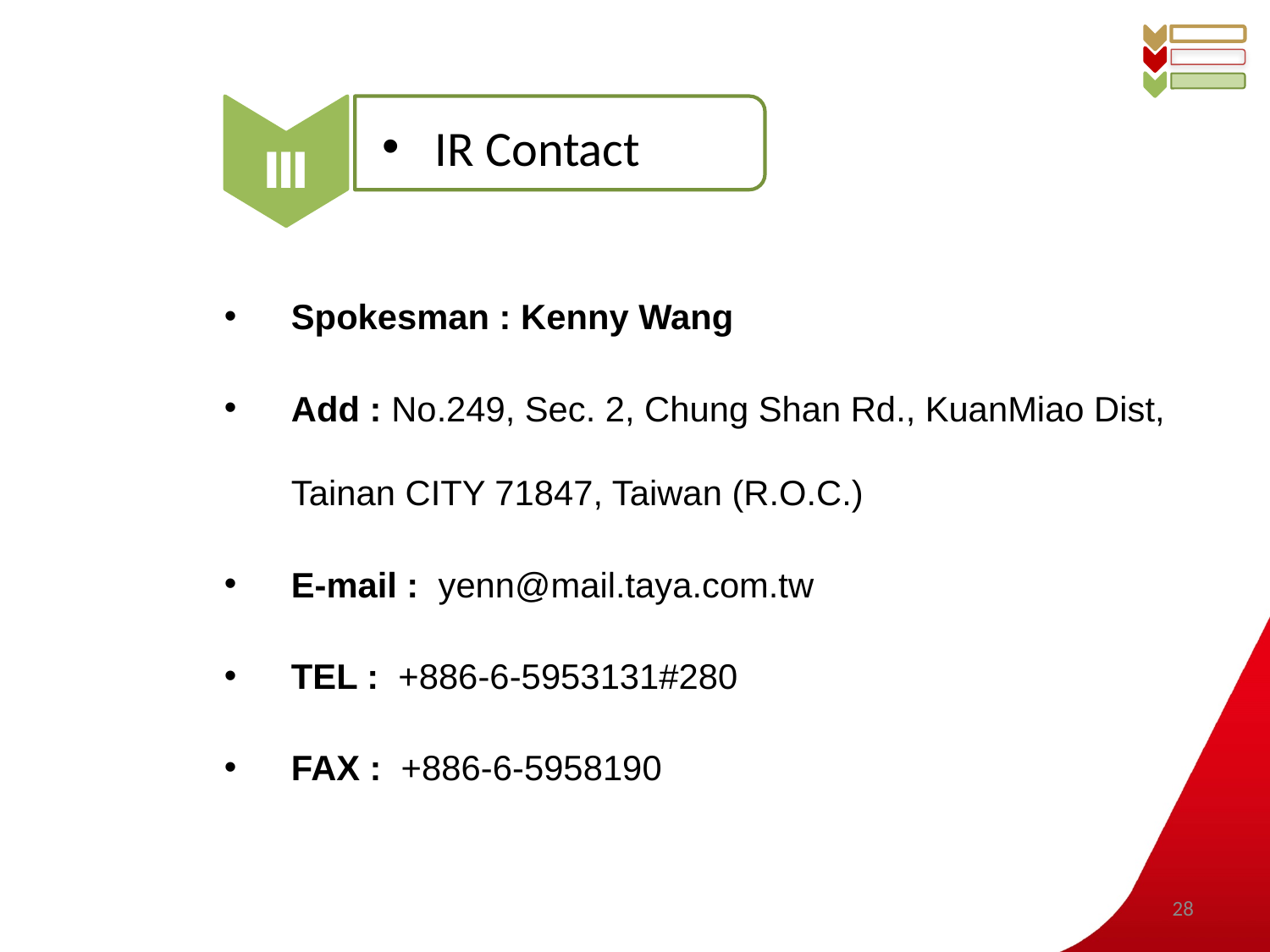

Ⅲ

  IR Contact
三
Spokesman : Kenny Wang
Add : No.249, Sec. 2, Chung Shan Rd., KuanMiao Dist, Tainan CITY 71847, Taiwan (R.O.C.)
E-mail :  yenn@mail.taya.com.tw
TEL :  +886-6-5953131#280
FAX :  +886-6-5958190

28